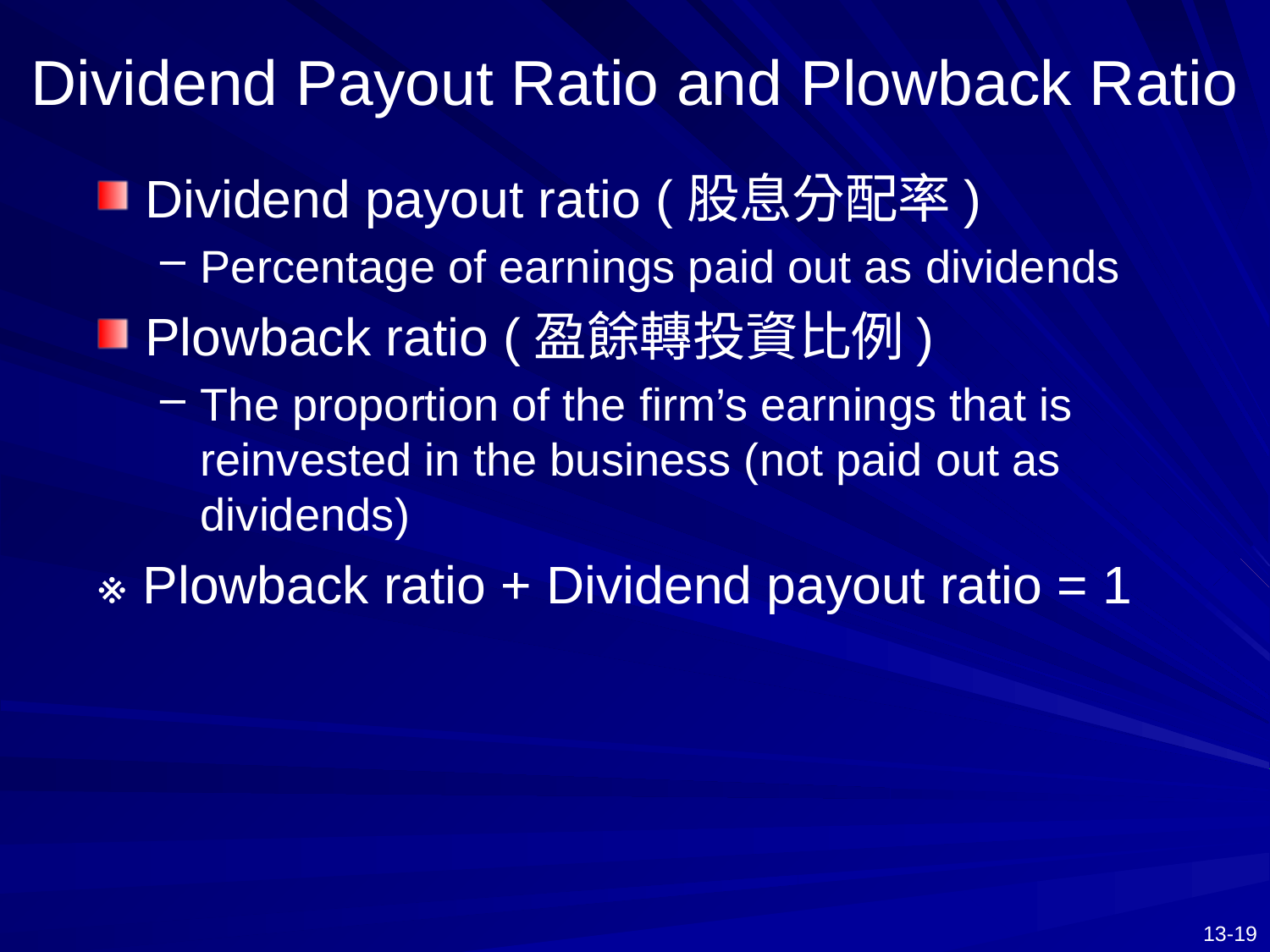

# Dividend Payout Ratio and Plowback Ratio
Dividend payout ratio (股息分配率)
Percentage of earnings paid out as dividends
Plowback ratio (盈餘轉投資比例)
The proportion of the firm’s earnings that is reinvested in the business (not paid out as dividends)
※ Plowback ratio + Dividend payout ratio = 1